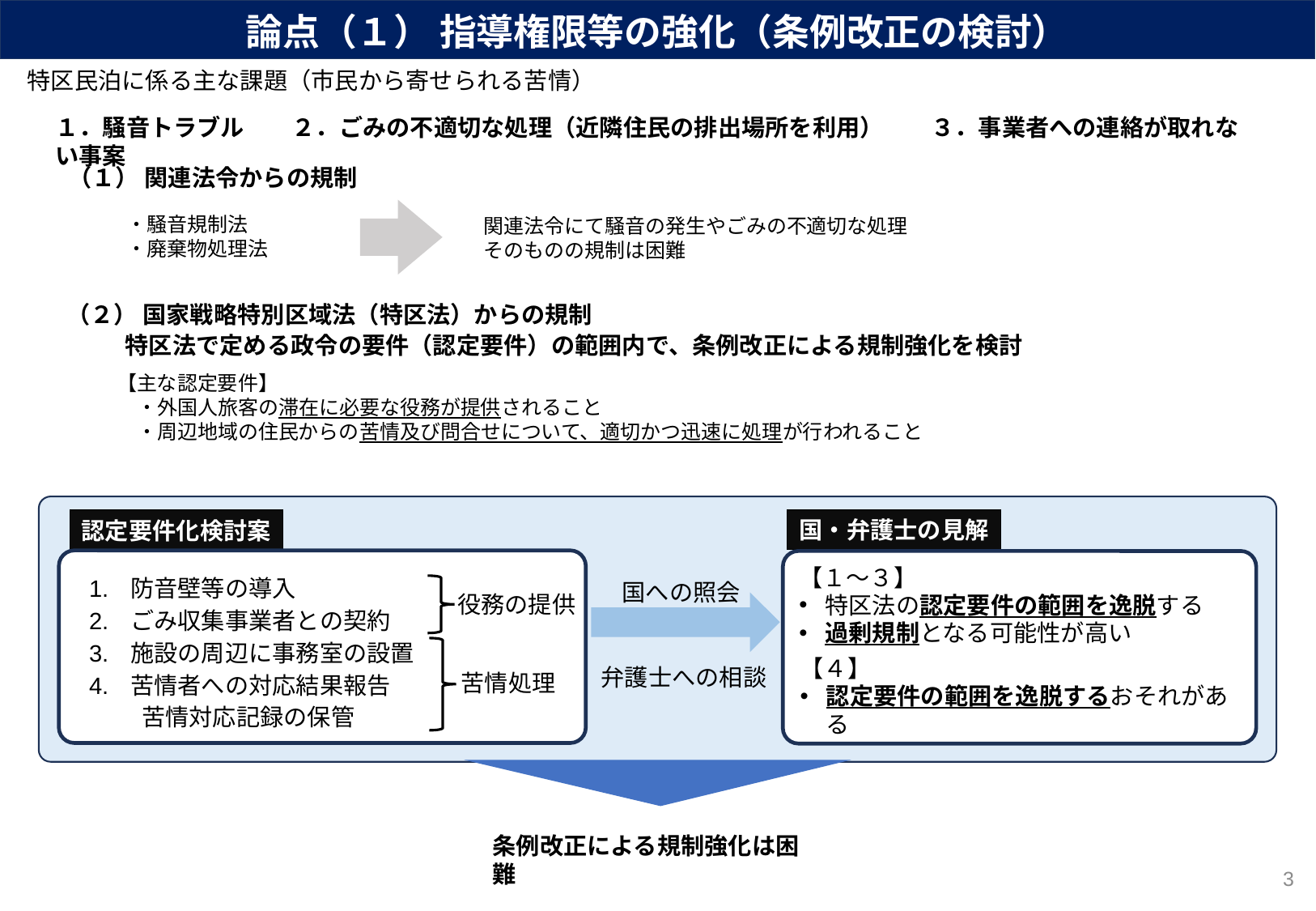

論点（１） 指導権限等の強化（条例改正の検討）
特区民泊に係る主な課題（市民から寄せられる苦情）
１．騒音トラブル　　２．ごみの不適切な処理（近隣住民の排出場所を利用）　　３．事業者への連絡が取れない事案
（１） 関連法令からの規制

　　 ・騒音規制法
　　 ・廃棄物処理法
関連法令にて騒音の発生やごみの不適切な処理
そのものの規制は困難
（２） 国家戦略特別区域法（特区法）からの規制
 特区法で定める政令の要件（認定要件）の範囲内で、条例改正による規制強化を検討

【主な認定要件】
　・外国人旅客の滞在に必要な役務が提供されること
　・周辺地域の住民からの苦情及び問合せについて、適切かつ迅速に処理が行われること

国・弁護士の見解

【１～３】
特区法の認定要件の範囲を逸脱する
過剰規制となる可能性が高い
【４】
認定要件の範囲を逸脱するおそれがある
認定要件化検討案

防音壁等の導入
ごみ収集事業者との契約
施設の周辺に事務室の設置
苦情者への対応結果報告
　　 苦情対応記録の保管

役務の提供

苦情処理
国への照会

弁護士への相談

条例改正による規制強化は困難
3